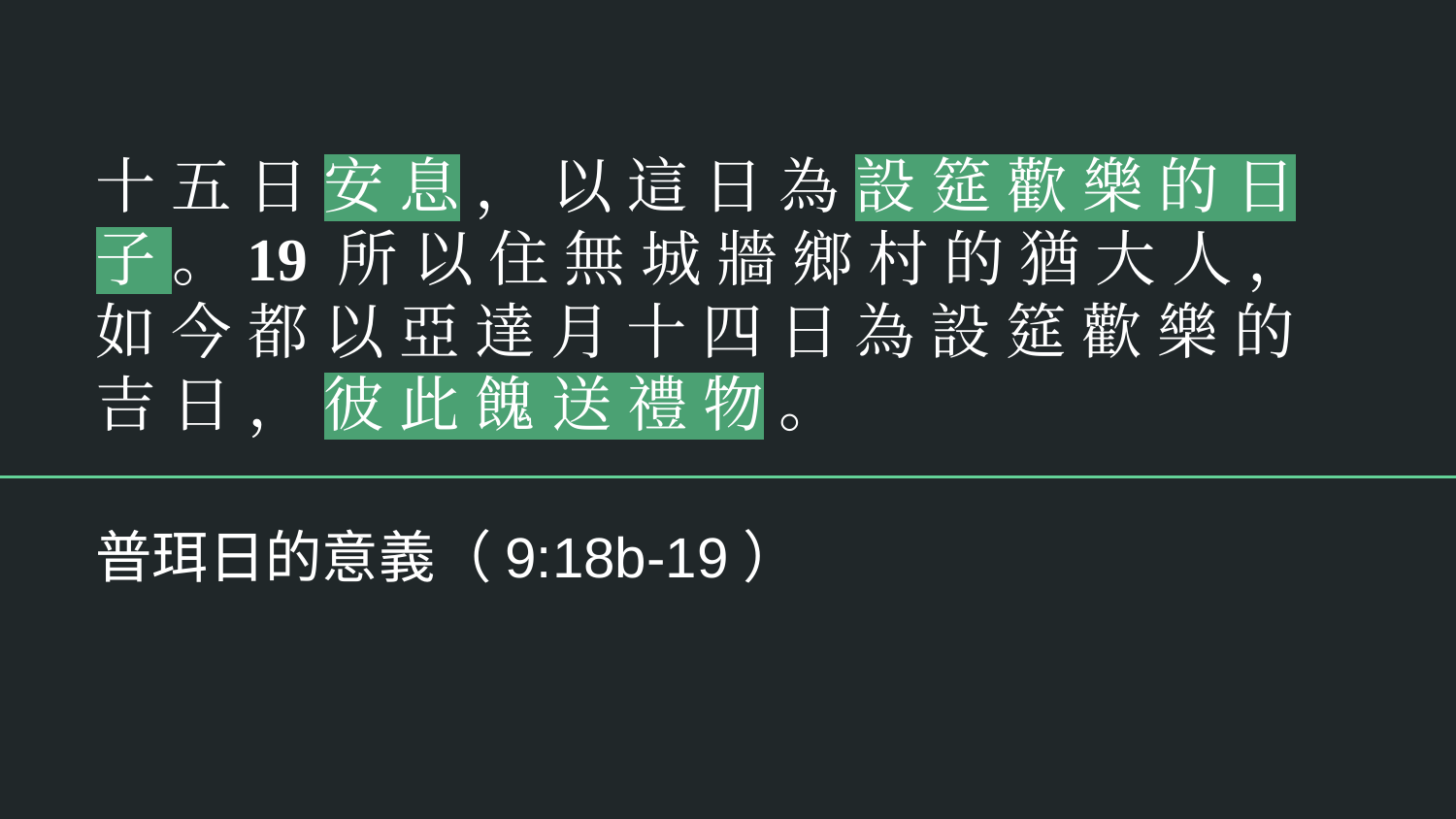

# 十 五 日 安 息 ， 以 這 日 為 設 筵 歡 樂 的 日 子 。19 所 以 住 無 城 牆 鄉 村 的 猶 大 人 ， 如 今 都 以 亞 達 月 十 四 日 為 設 筵 歡 樂 的 吉 日 ， 彼 此 餽 送 禮 物 。
普珥日的意義（9:18b-19）